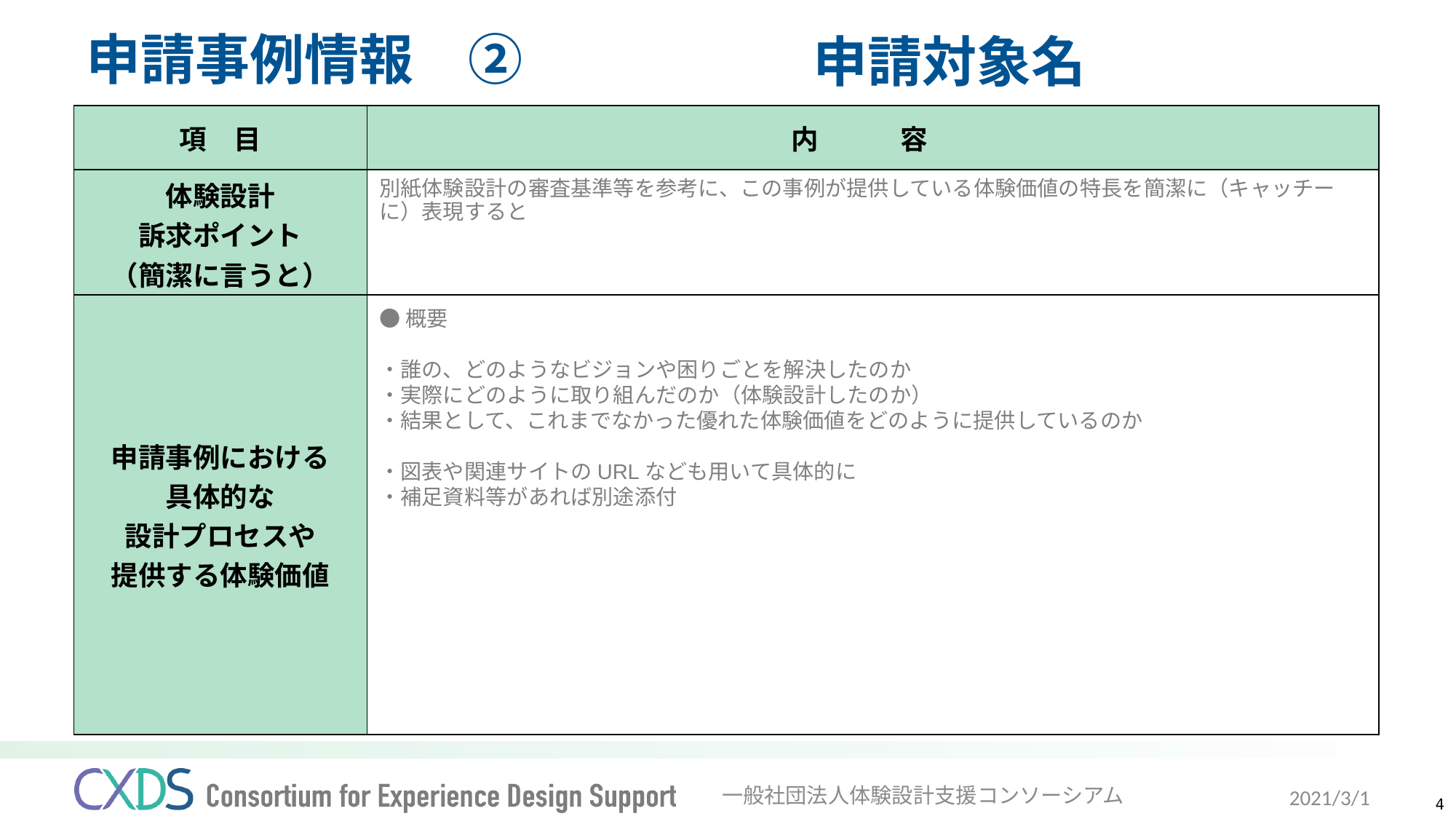

申請対象名
別紙体験設計の審査基準等を参考に、この事例が提供している体験価値の特長を簡潔に（キャッチーに）表現すると
●概要

・誰の、どのようなビジョンや困りごとを解決したのか
・実際にどのように取り組んだのか（体験設計したのか）
・結果として、これまでなかった優れた体験価値をどのように提供しているのか

・図表や関連サイトのURLなども用いて具体的に
・補足資料等があれば別途添付
2021/3/1
一般社団法人体験設計支援コンソーシアム